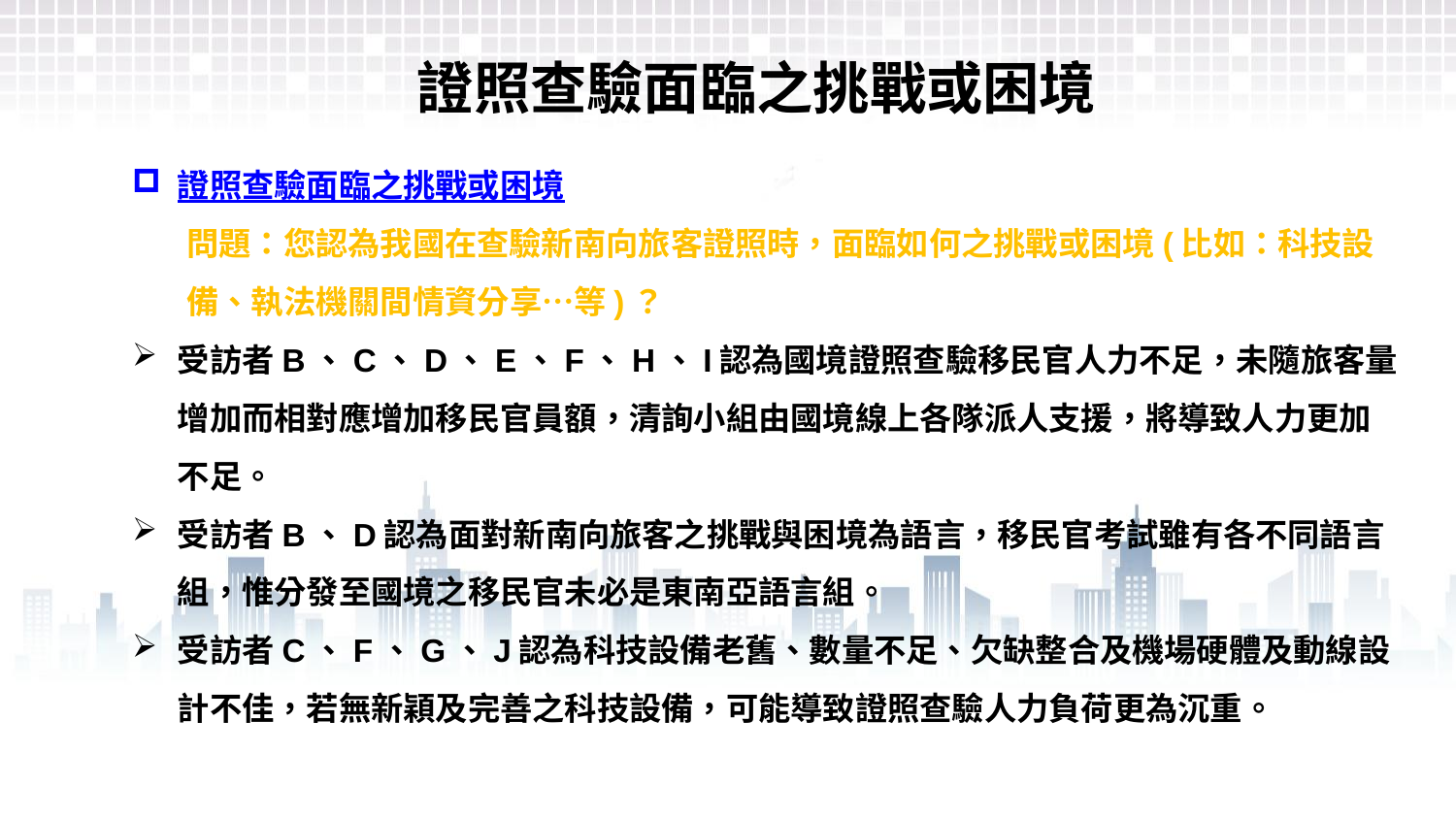

證照查驗面臨之挑戰或困境

證照查驗面臨之挑戰或困境
問題：您認為我國在查驗新南向旅客證照時，面臨如何之挑戰或困境(比如：科技設備、執法機關間情資分享…等)？
受訪者B、C、D、E、F、H、I認為國境證照查驗移民官人力不足，未隨旅客量增加而相對應增加移民官員額，清詢小組由國境線上各隊派人支援，將導致人力更加不足。
受訪者B、D認為面對新南向旅客之挑戰與困境為語言，移民官考試雖有各不同語言組，惟分發至國境之移民官未必是東南亞語言組。
受訪者C、F、G、J認為科技設備老舊、數量不足、欠缺整合及機場硬體及動線設計不佳，若無新穎及完善之科技設備，可能導致證照查驗人力負荷更為沉重。